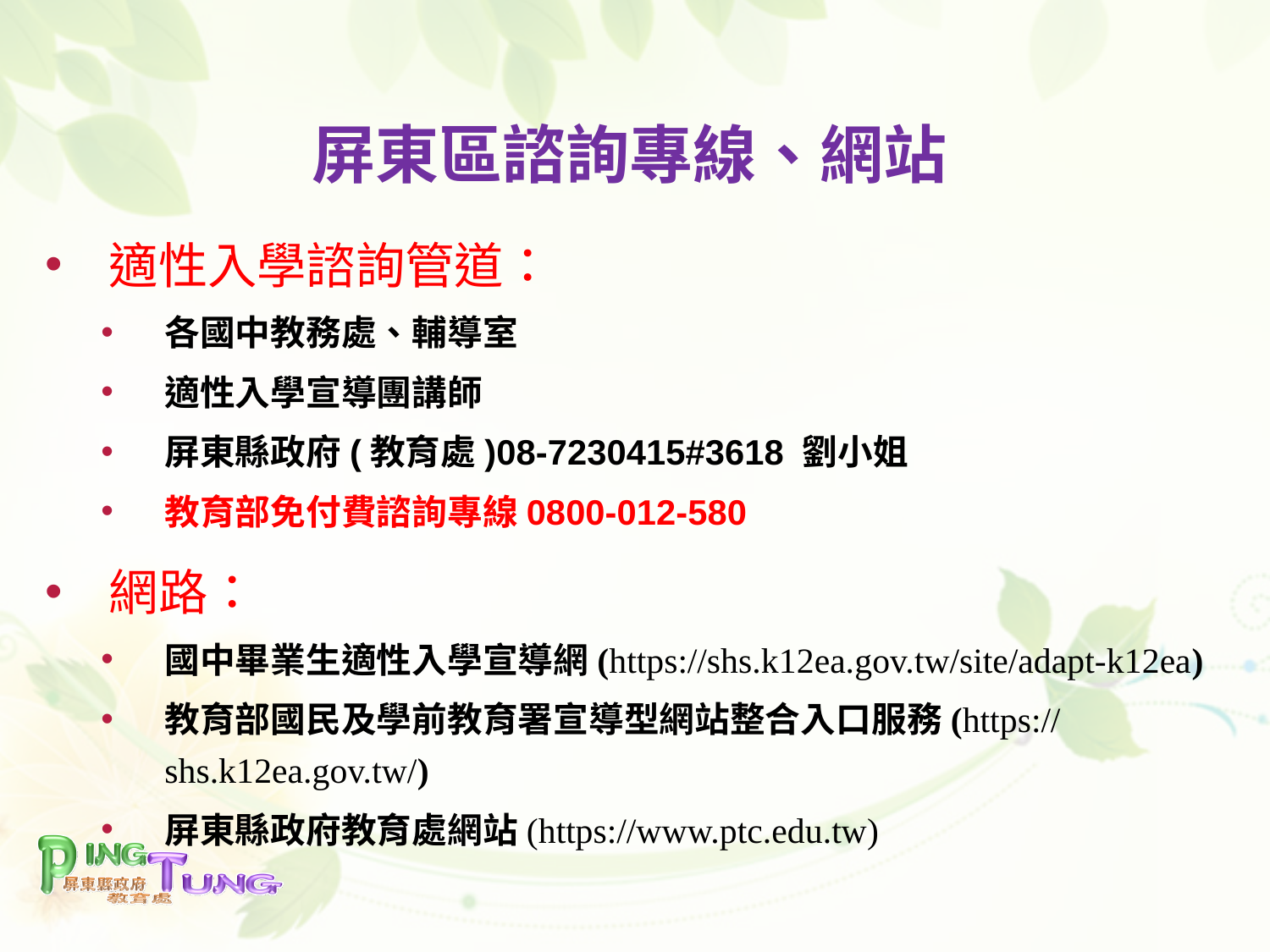

屏東區諮詢專線、網站
適性入學諮詢管道：
各國中教務處、輔導室
適性入學宣導團講師
屏東縣政府(教育處)08-7230415#3618 劉小姐
教育部免付費諮詢專線0800-012-580
網路：
國中畢業生適性入學宣導網(https://shs.k12ea.gov.tw/site/adapt-k12ea)
教育部國民及學前教育署宣導型網站整合入口服務(https://shs.k12ea.gov.tw/)
屏東縣政府教育處網站(https://www.ptc.edu.tw)